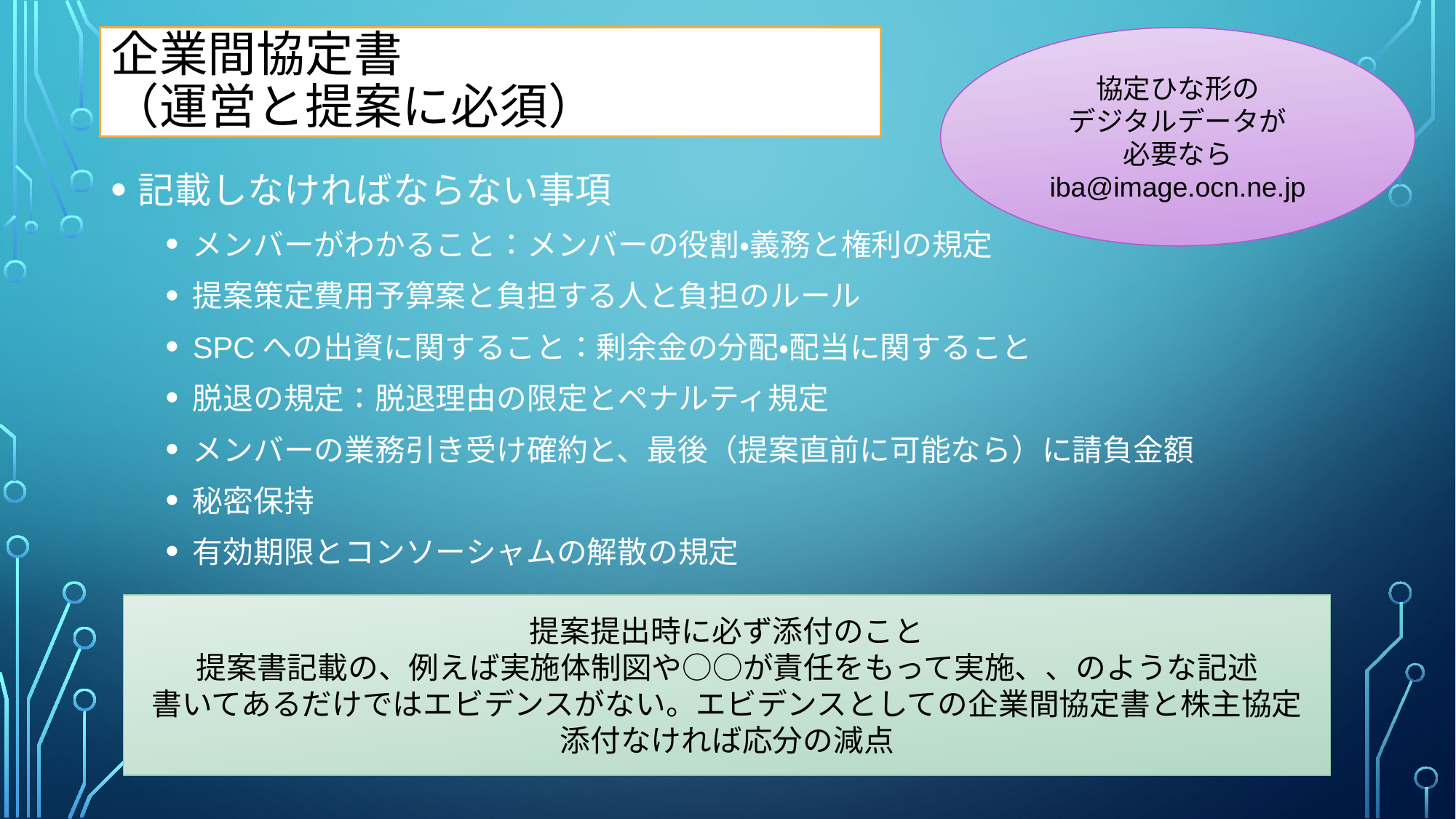

# 企業間協定書 （運営と提案に必須）
協定ひな形の
デジタルデータが
必要なら
iba@image.ocn.ne.jp
記載しなければならない事項
メンバーがわかること：メンバーの役割・義務と権利の規定
提案策定費用予算案と負担する人と負担のルール
SPCへの出資に関すること：剰余金の分配・配当に関すること
脱退の規定：脱退理由の限定とペナルティ規定
メンバーの業務引き受け確約と、最後（提案直前に可能なら）に請負金額
秘密保持
有効期限とコンソーシャムの解散の規定
提案提出時に必ず添付のこと
提案書記載の、例えば実施体制図や○○が責任をもって実施、、のような記述
書いてあるだけではエビデンスがない。エビデンスとしての企業間協定書と株主協定
添付なければ応分の減点